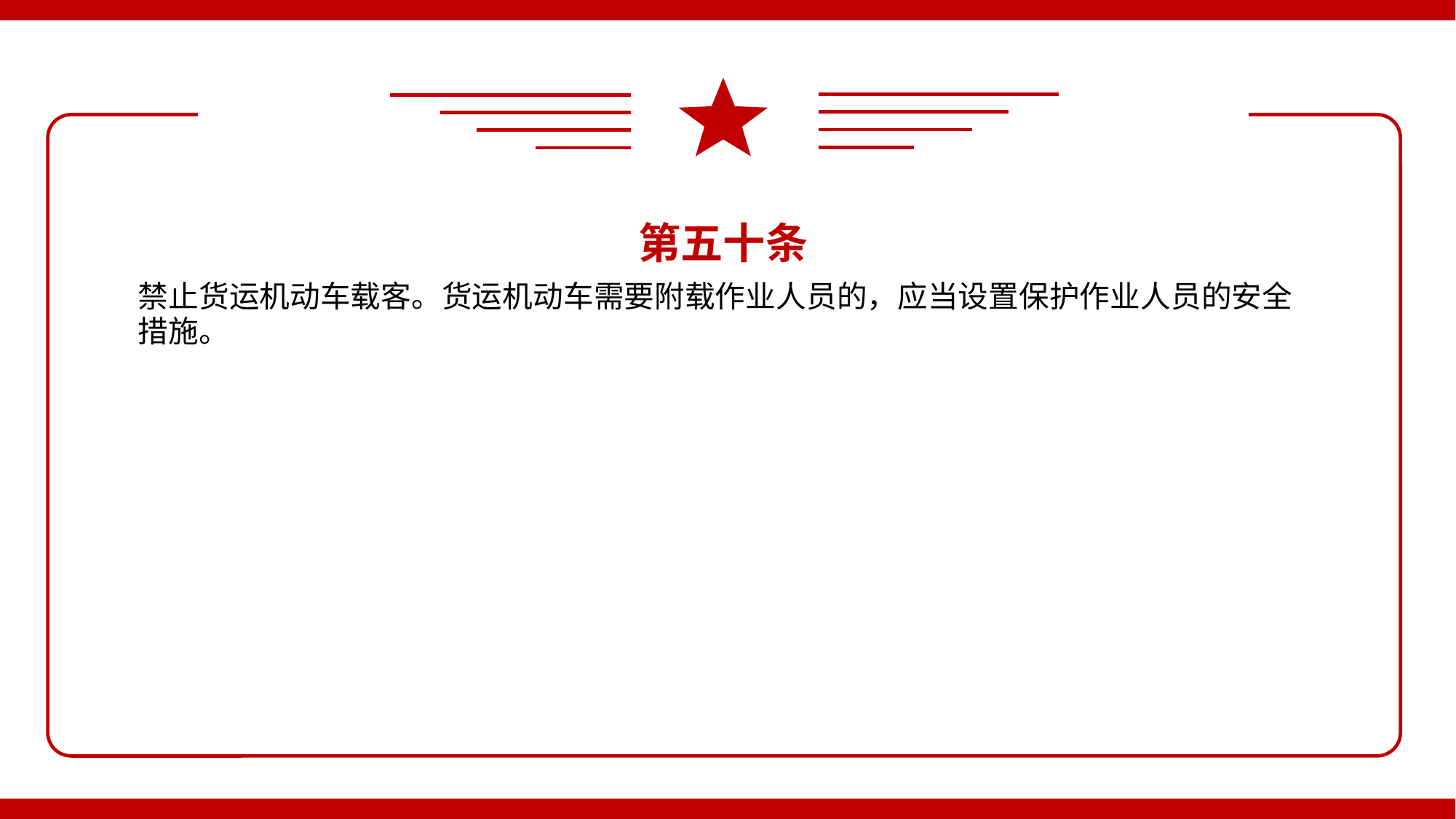

第五十条
禁止货运机动车载客。货运机动车需要附载作业人员的，应当设置保护作业人员的安全措施。